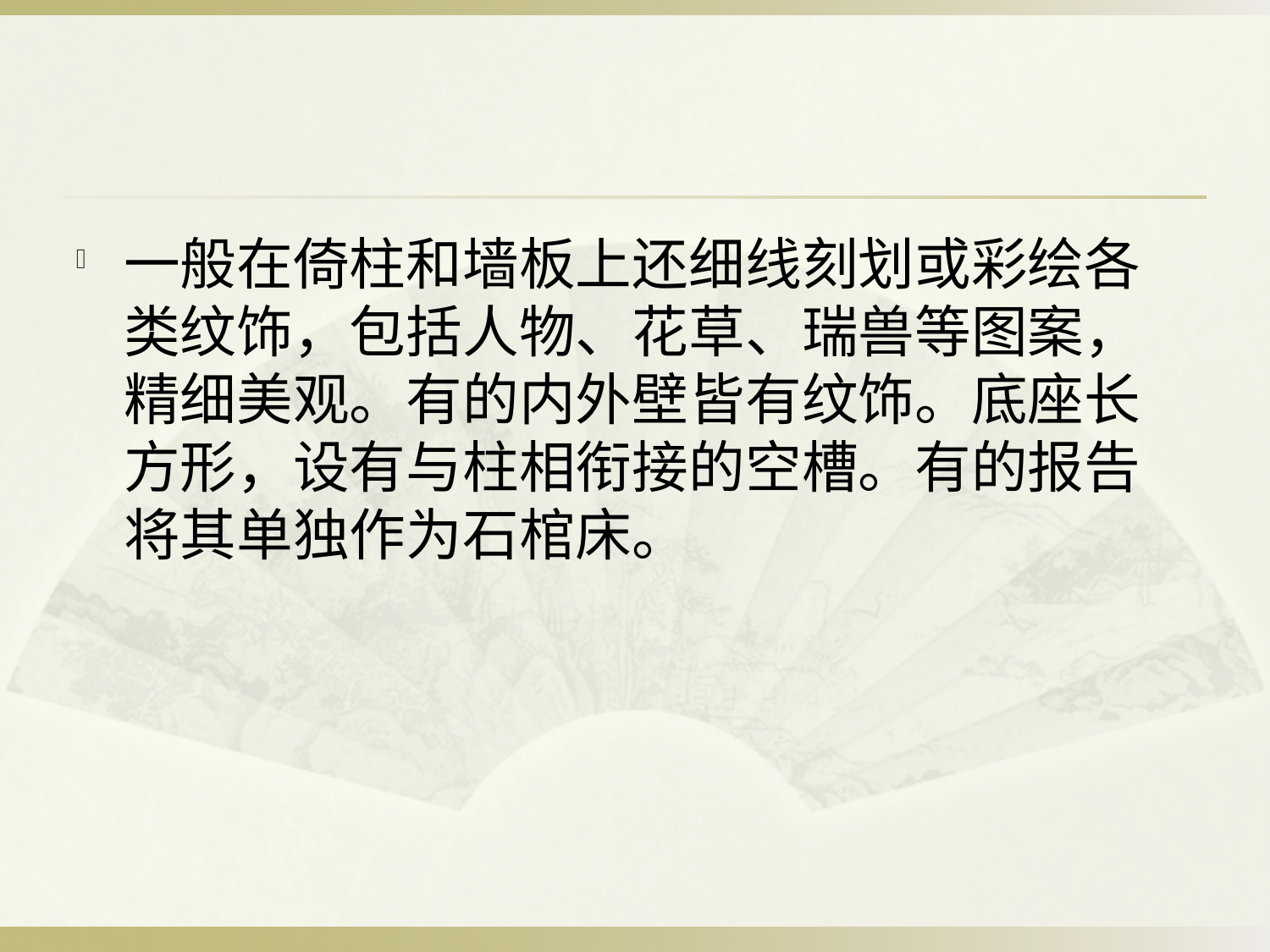

#
一般在倚柱和墙板上还细线刻划或彩绘各类纹饰，包括人物、花草、瑞兽等图案，精细美观。有的内外壁皆有纹饰。底座长方形，设有与柱相衔接的空槽。有的报告将其单独作为石棺床。